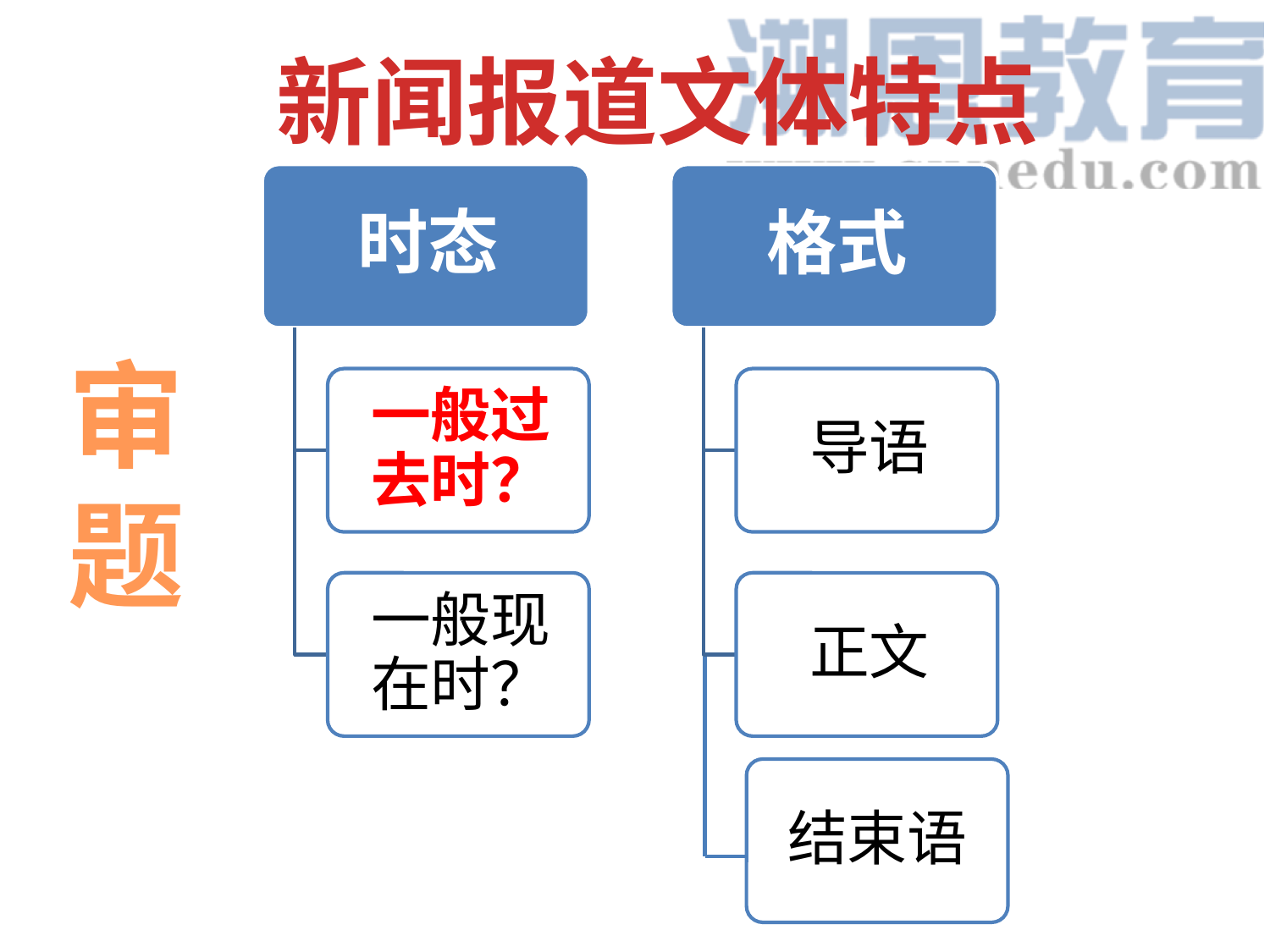

新闻报道文体特点
时态
一般过去时？
一般现在时？
格式
导语
正文

结束语
审
题